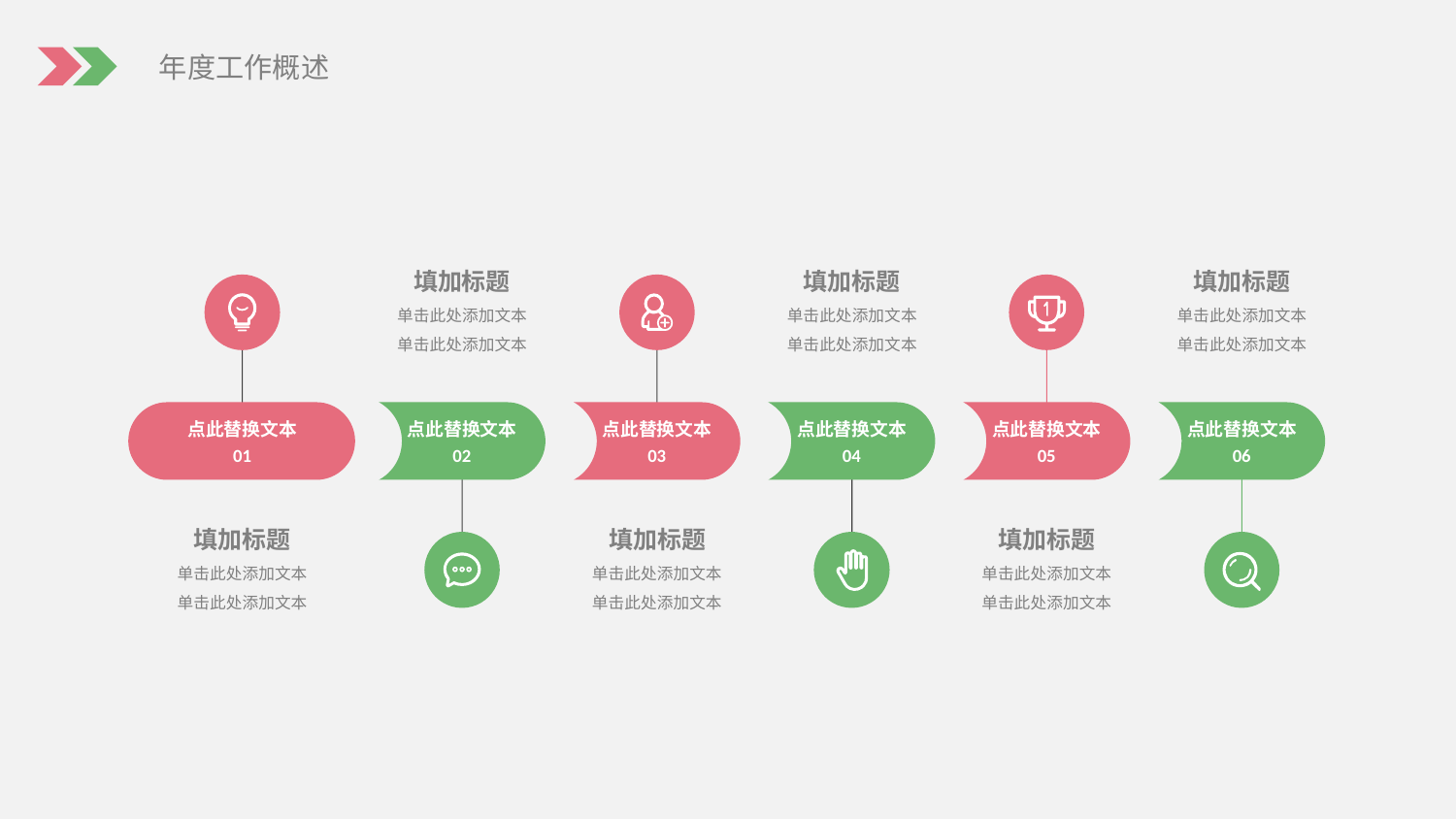

填加标题
单击此处添加文本
单击此处添加文本
填加标题
单击此处添加文本
单击此处添加文本
填加标题
单击此处添加文本
单击此处添加文本

点此替换文本 01
点此替换文本 02
点此替换文本 03
点此替换文本 04
点此替换文本 05
点此替换文本 06

填加标题
单击此处添加文本
单击此处添加文本
填加标题
单击此处添加文本
单击此处添加文本
填加标题
单击此处添加文本
单击此处添加文本